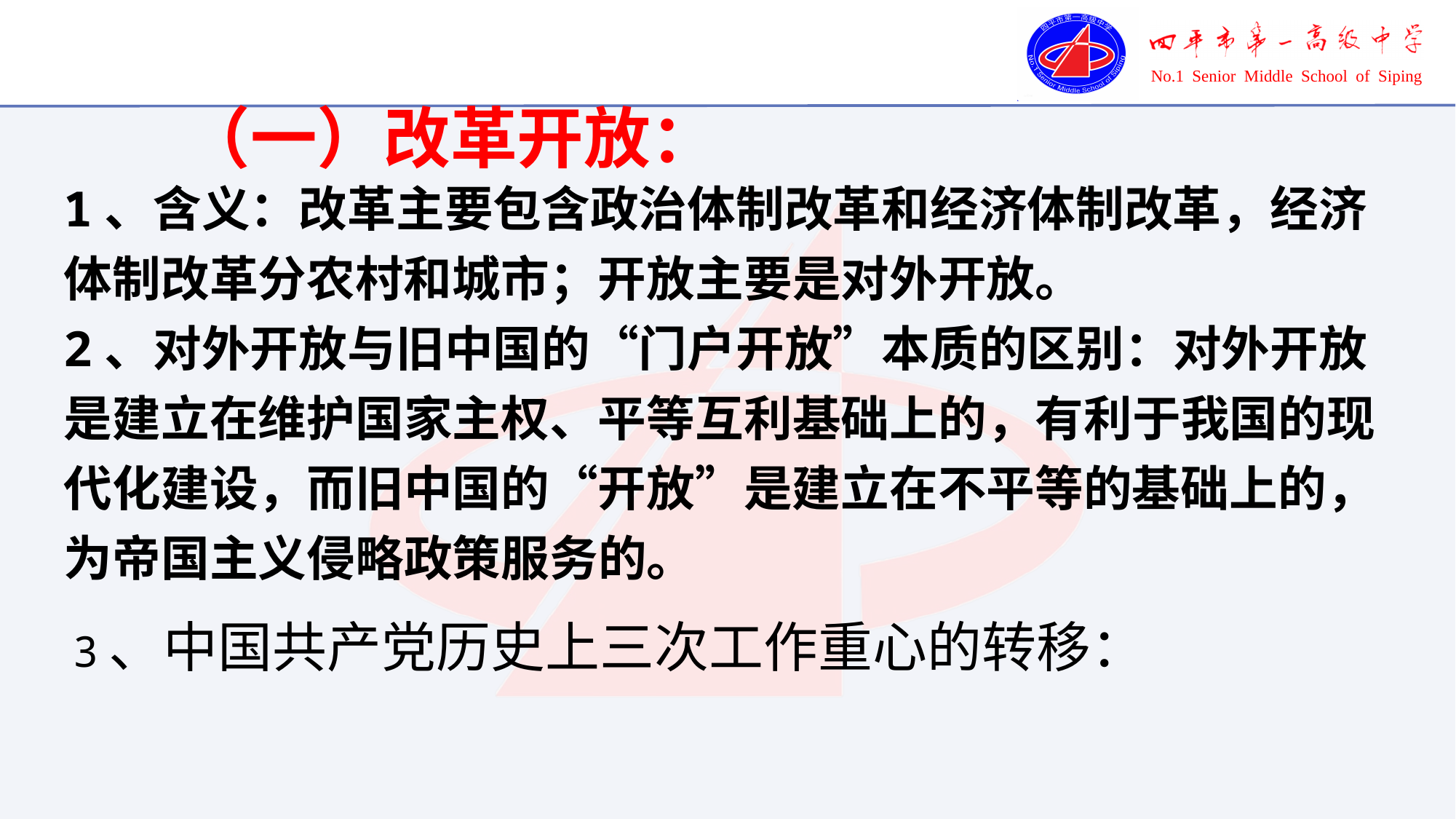

（一）改革开放：
1、含义：改革主要包含政治体制改革和经济体制改革，经济体制改革分农村和城市；开放主要是对外开放。
2、对外开放与旧中国的“门户开放”本质的区别：对外开放是建立在维护国家主权、平等互利基础上的，有利于我国的现代化建设，而旧中国的“开放”是建立在不平等的基础上的，为帝国主义侵略政策服务的。

3、中国共产党历史上三次工作重心的转移：